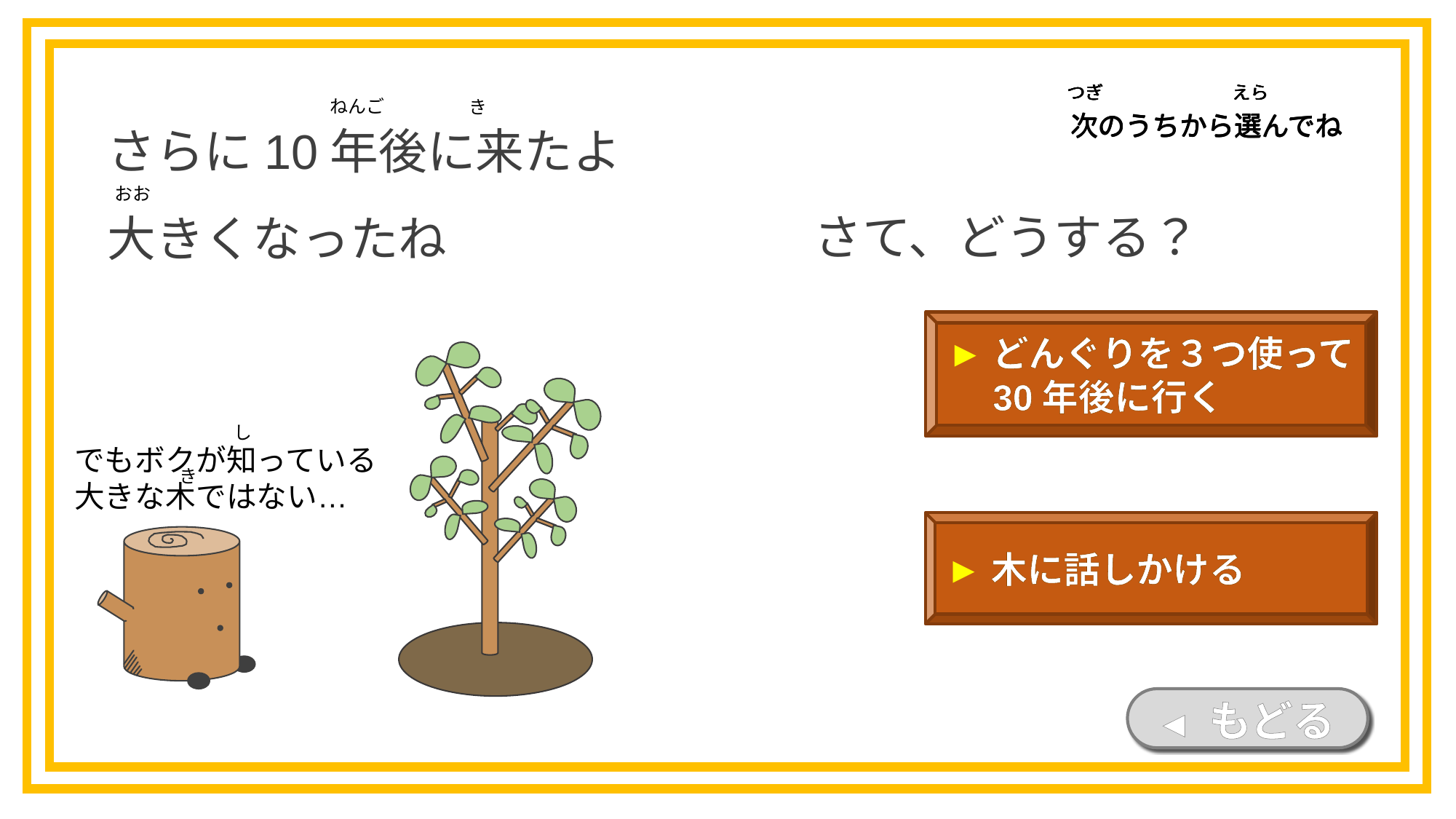

つぎ
えら
次のうちから選んでね
つぎ
えら
次のうちから選んでね
つぎ
えら
次のうちから選んでね
つぎ
えら
次のうちから選んでね
さらに10年後に来たよ
大きくなったね
ねんご
き
さて、どうする？
おお
►どんぐりを３つ使って
　30年後に行く

し
でもボクが知っている
大きな木ではない…
き
►木に話しかける

◄ もどる